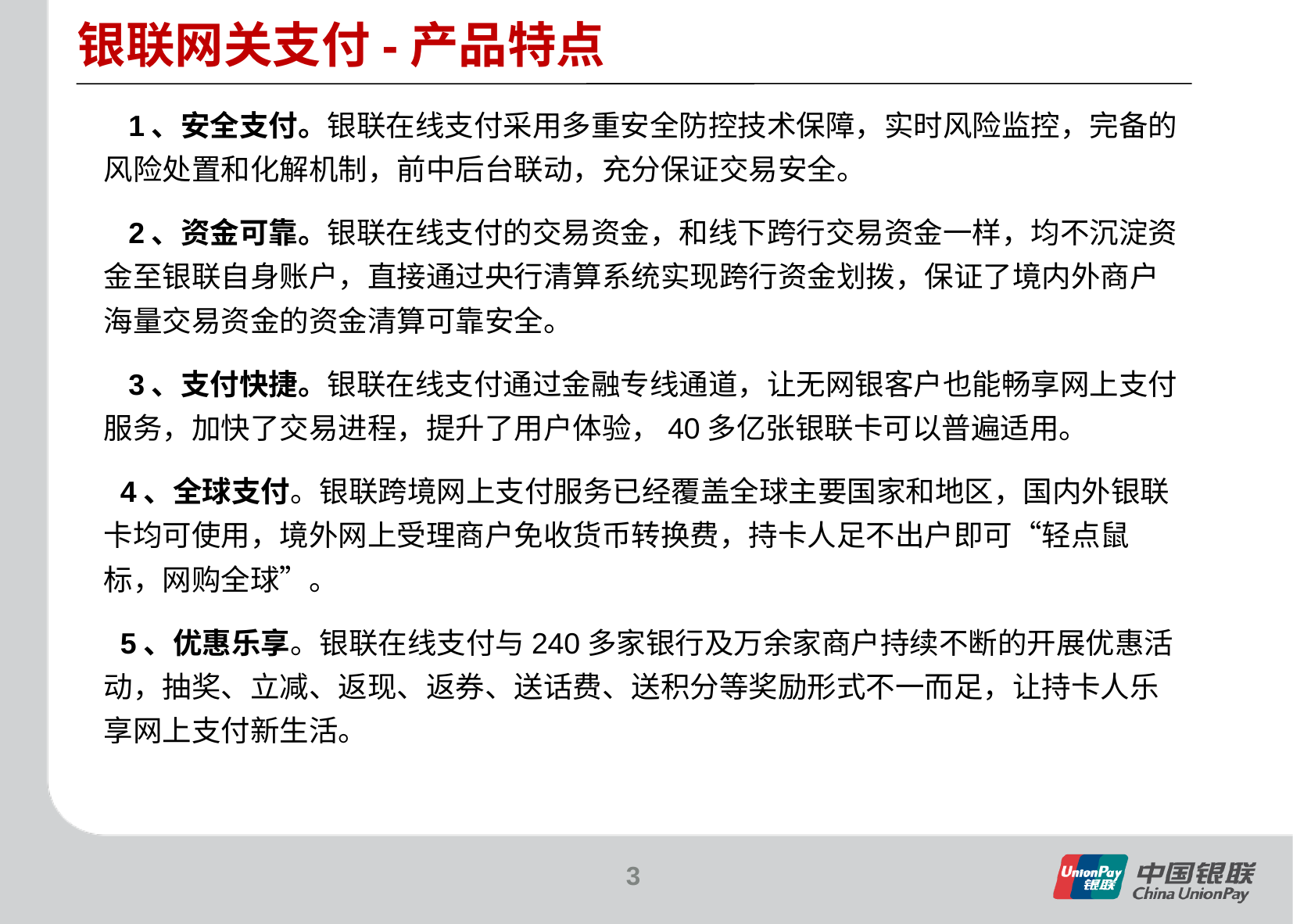

银联网关支付-产品特点

   1、安全支付。银联在线支付采用多重安全防控技术保障，实时风险监控，完备的风险处置和化解机制，前中后台联动，充分保证交易安全。
   2、资金可靠。银联在线支付的交易资金，和线下跨行交易资金一样，均不沉淀资金至银联自身账户，直接通过央行清算系统实现跨行资金划拨，保证了境内外商户海量交易资金的资金清算可靠安全。
   3、支付快捷。银联在线支付通过金融专线通道，让无网银客户也能畅享网上支付服务，加快了交易进程，提升了用户体验，40多亿张银联卡可以普遍适用。
  4、全球支付。银联跨境网上支付服务已经覆盖全球主要国家和地区，国内外银联卡均可使用，境外网上受理商户免收货币转换费，持卡人足不出户即可“轻点鼠标，网购全球”。
  5、优惠乐享。银联在线支付与240多家银行及万余家商户持续不断的开展优惠活动，抽奖、立减、返现、返券、送话费、送积分等奖励形式不一而足，让持卡人乐享网上支付新生活。